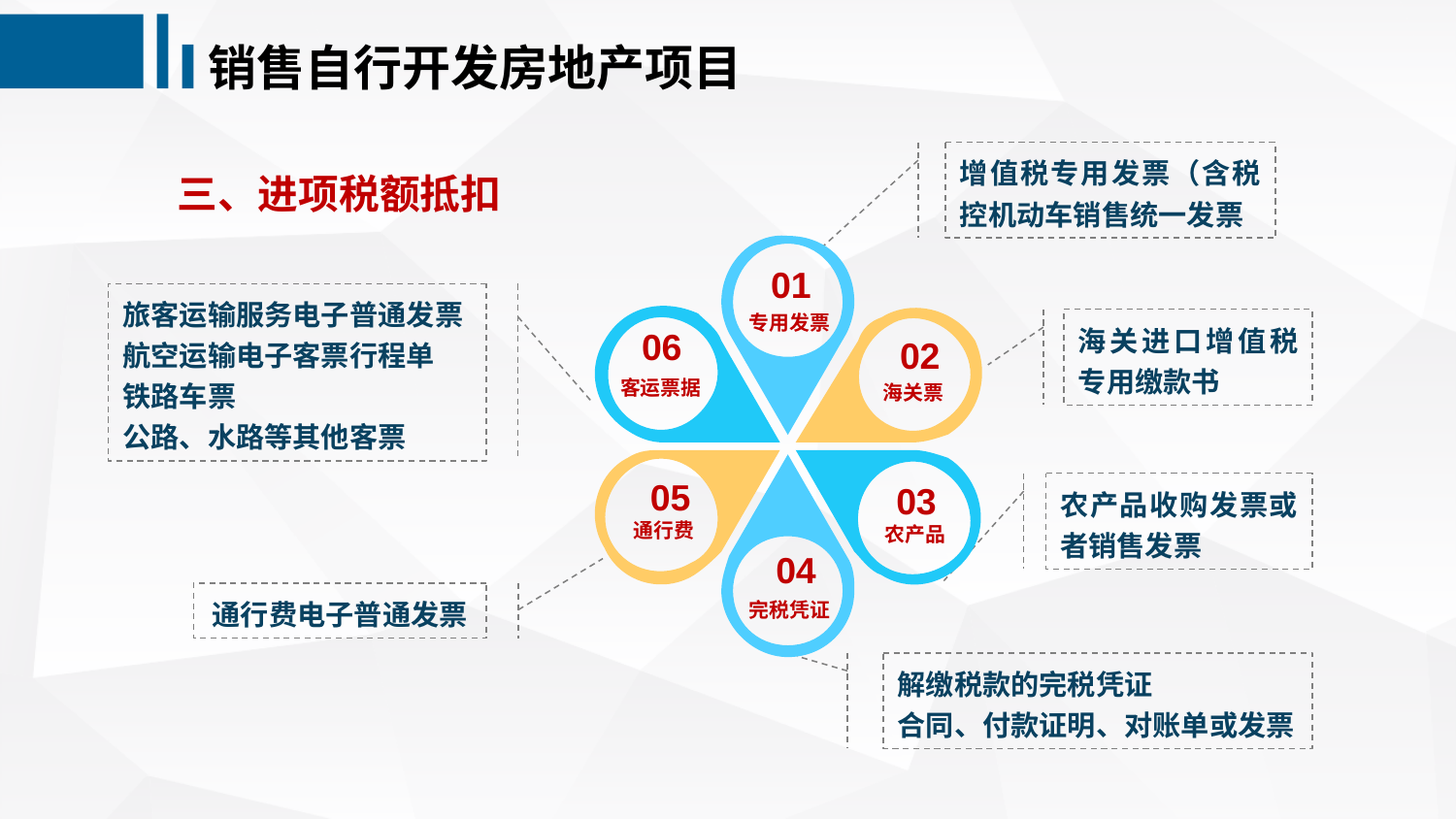

销售自行开发房地产项目
      三、进项税额抵扣
增值税专用发票（含税控机动车销售统一发票

01
旅客运输服务电子普通发票
航空运输电子客票行程单
铁路车票
公路、水路等其他客票

专用发票
海关进口增值税专用缴款书
06
02
客运票据
海关票

05
03
农产品收购发票或者销售发票
通行费
农产品
04
通行费电子普通发票
完税凭证
解缴税款的完税凭证
合同、付款证明、对账单或发票
33